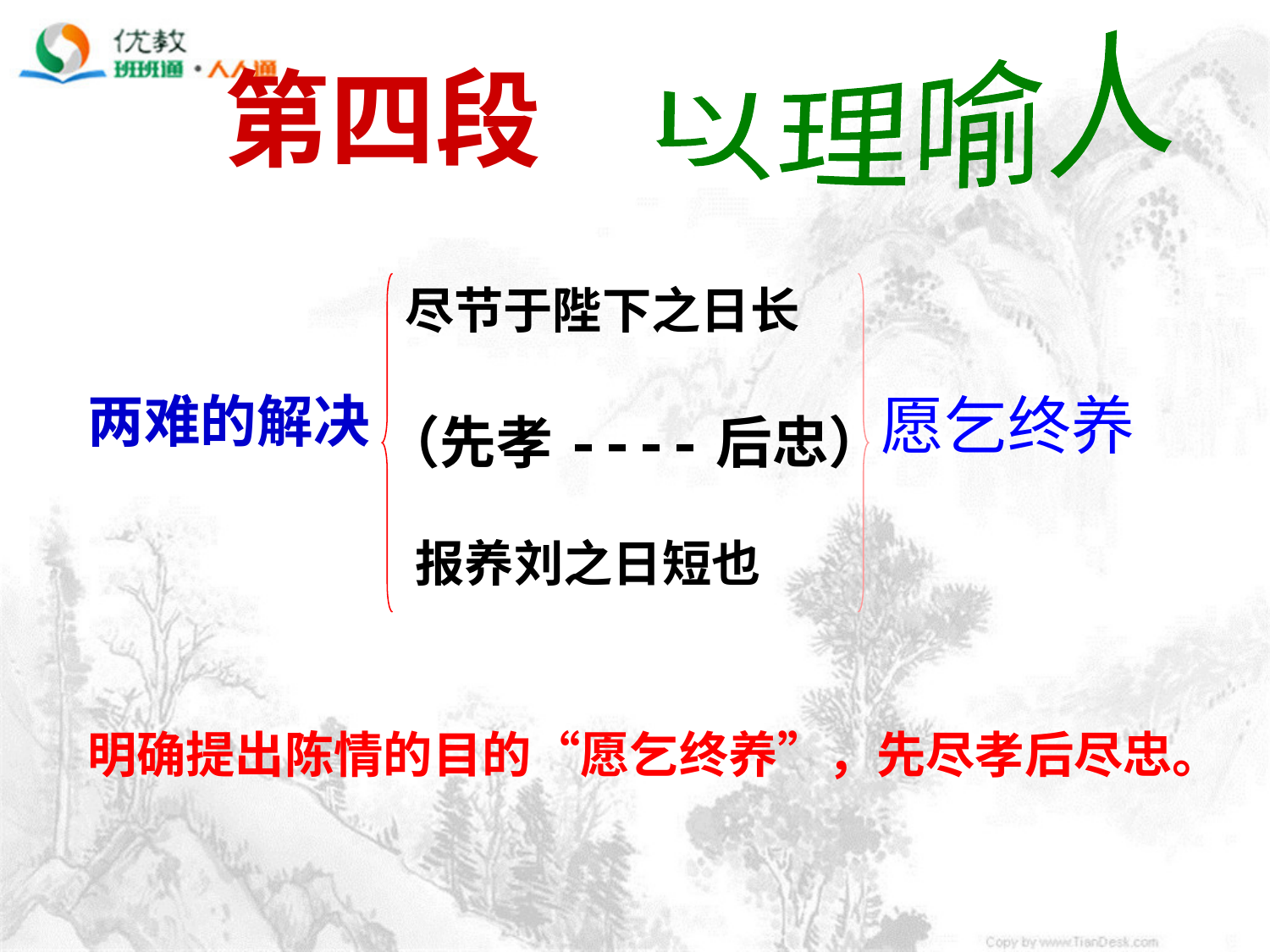

以理喻人
　　第四段

尽节于陛下之日长

两难的解决
愿乞终养
（先孝----后忠）
报养刘之日短也
明确提出陈情的目的“愿乞终养”，先尽孝后尽忠。